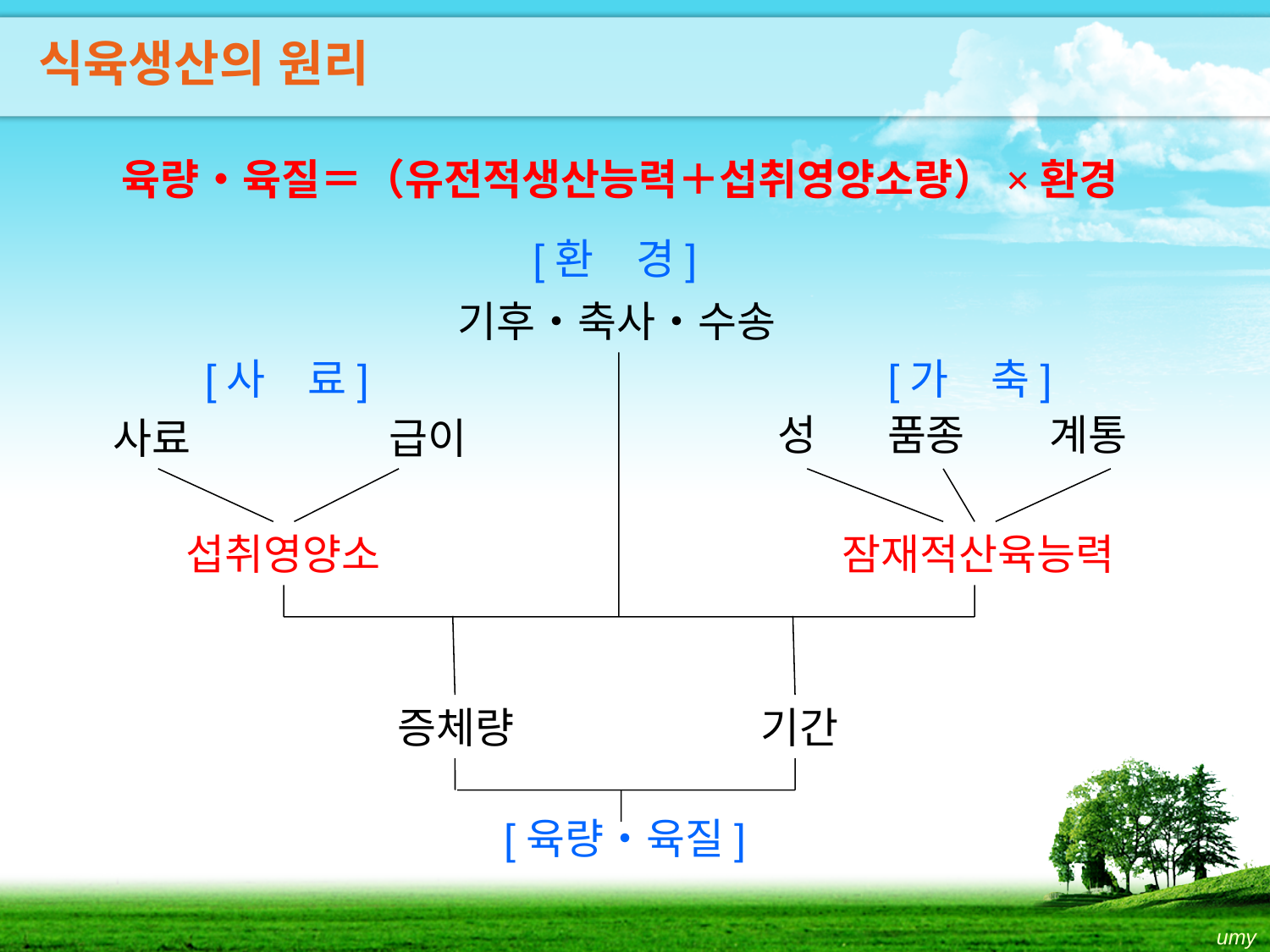

# 식육생산의 원리
육량・육질＝（유전적생산능력＋섭취영양소량）×환경
[환　경]
기후・축사・수송
[사　료]
사료　　　　   급이

섭취영양소
[가　축]
성  　 품종　　계통

잠재적산육능력

증체량
기간

[육량・육질]
umy